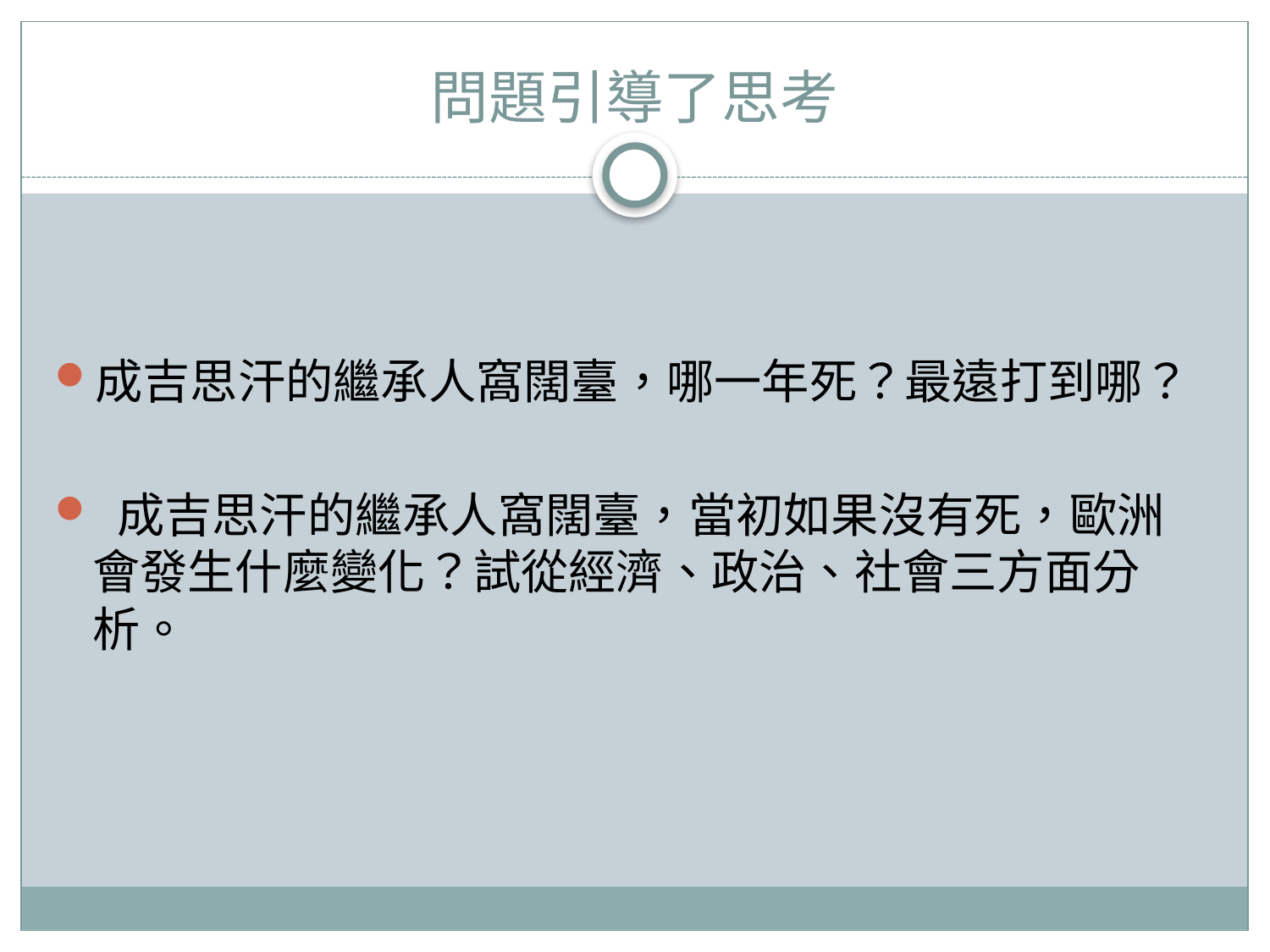

# 問題引導了思考

成吉思汗的繼承人窩闊臺，哪一年死？最遠打到哪？

 成吉思汗的繼承人窩闊臺，當初如果沒有死，歐洲會發生什麼變化？試從經濟、政治、社會三方面分析。